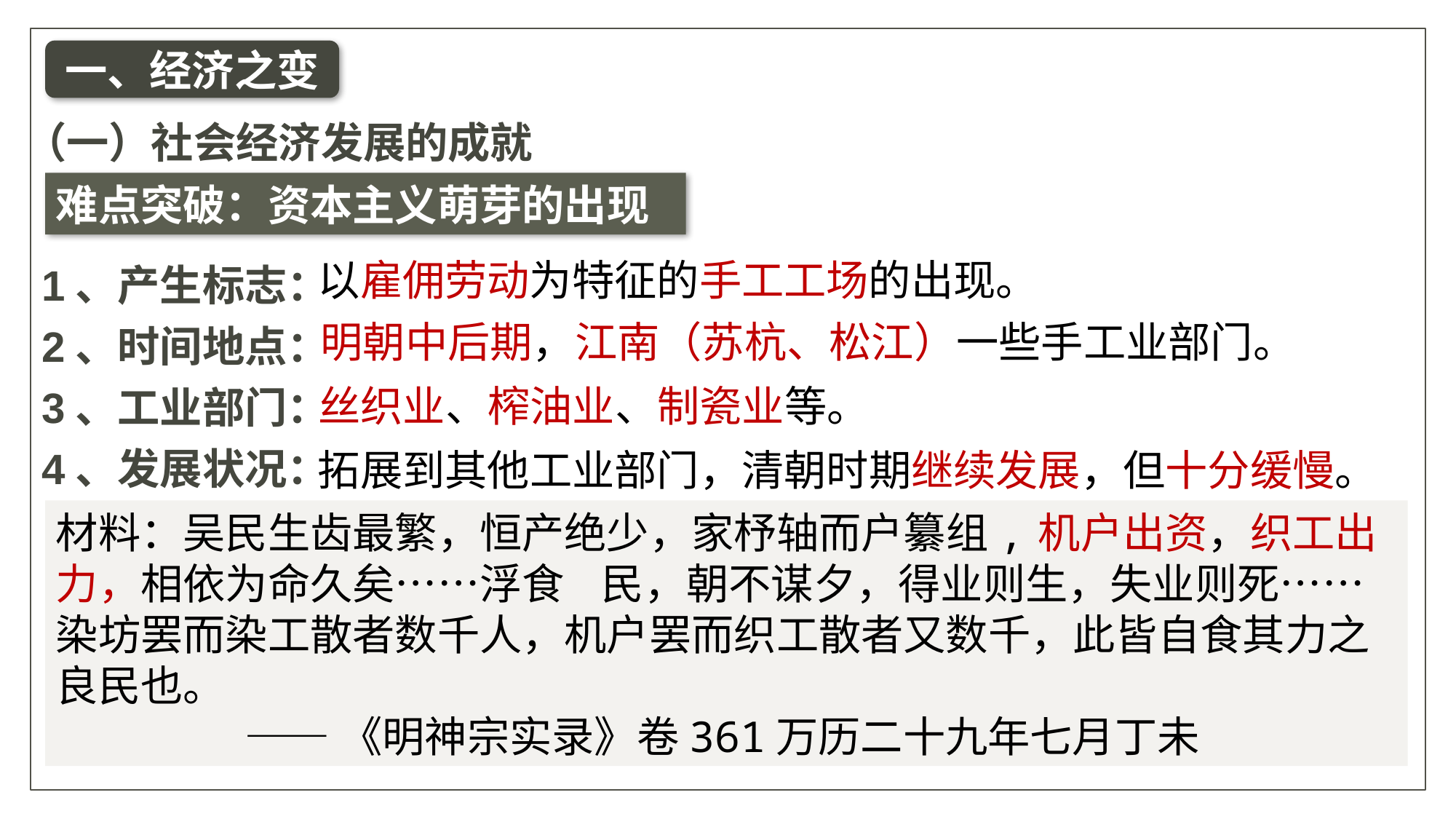

一、经济之变
（一）社会经济发展的成就
难点突破：资本主义萌芽的出现
1、产生标志：
2、时间地点：
3、工业部门：
4、发展状况：
以雇佣劳动为特征的手工工场的出现。
明朝中后期，江南（苏杭、松江）一些手工业部门。
丝织业、榨油业、制瓷业等。
拓展到其他工业部门，清朝时期继续发展，但十分缓慢。
材料：吴民生齿最繁，恒产绝少，家杼轴而户纂组,	机户出资，织工出力，相依为命久矣……浮食	民，朝不谋夕，得业则生，失业则死……染坊罢而染工散者数千人，机户罢而织工散者又数千，此皆自食其力之良民也。
                    ——《明神宗实录》卷361万历二十九年七月丁未